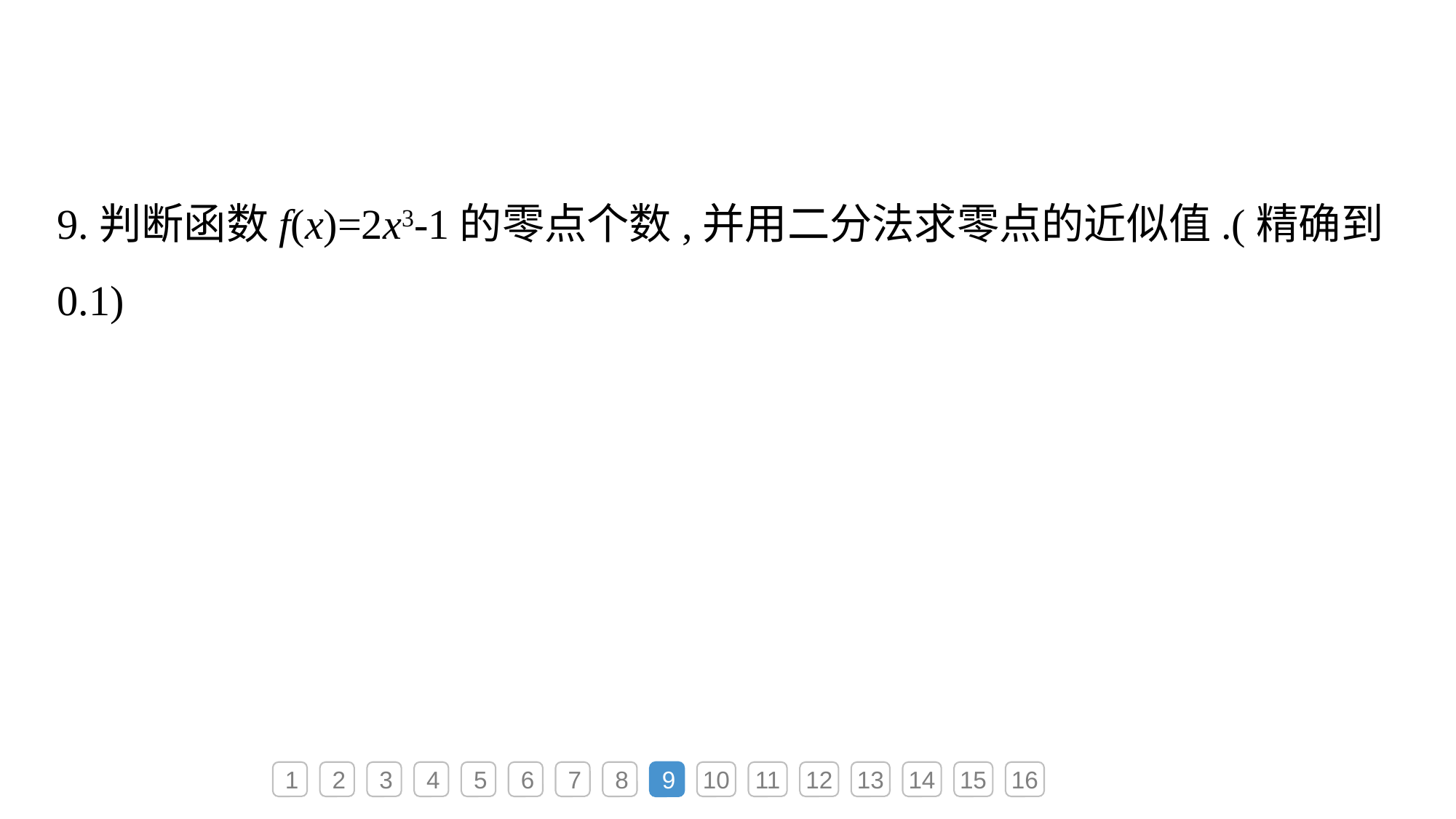

9.判断函数f(x)=2x3-1的零点个数,并用二分法求零点的近似值.(精确到0.1)
1
2
3
4
5
6
7
8
9
10
11
12
13
14
15
16